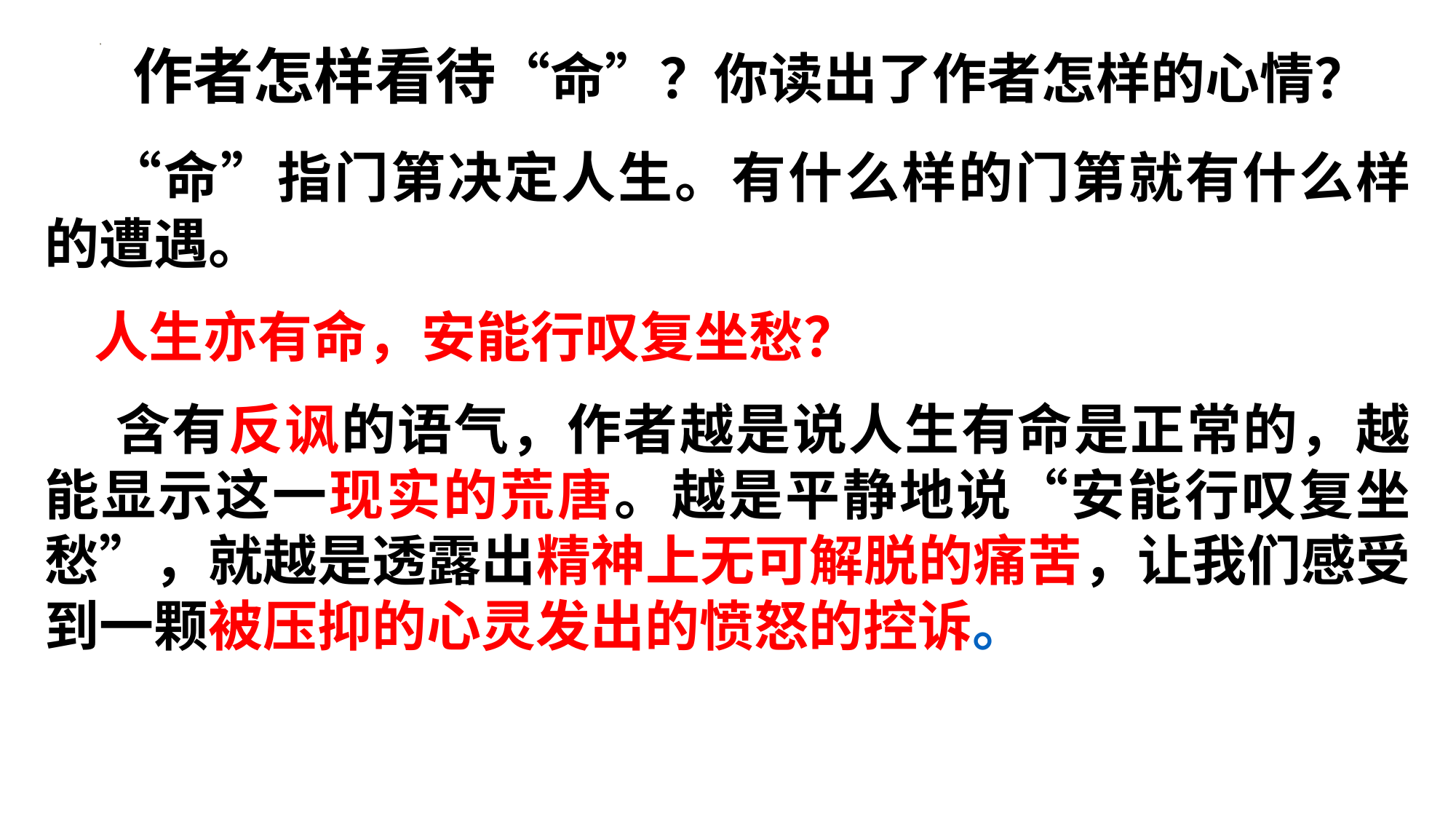

作者怎样看待“命”？你读出了作者怎样的心情？
　“命”指门第决定人生。有什么样的门第就有什么样的遭遇。
   人生亦有命，安能行叹复坐愁？
    含有反讽的语气，作者越是说人生有命是正常的，越能显示这一现实的荒唐。越是平静地说“安能行叹复坐愁”，就越是透露出精神上无可解脱的痛苦，让我们感受到一颗被压抑的心灵发出的愤怒的控诉。